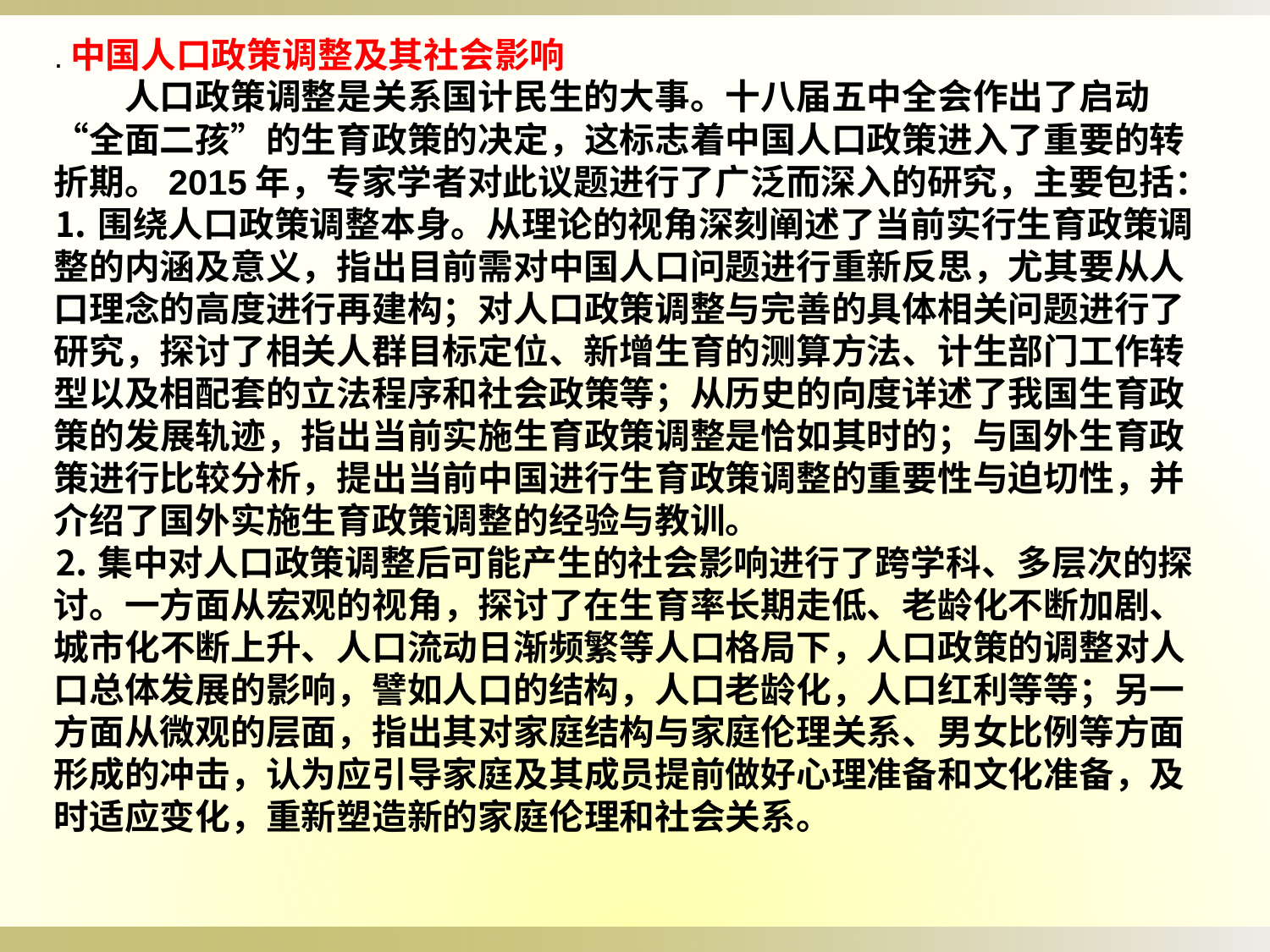

.中国人口政策调整及其社会影响
　　人口政策调整是关系国计民生的大事。十八届五中全会作出了启动“全面二孩”的生育政策的决定，这标志着中国人口政策进入了重要的转折期。2015年，专家学者对此议题进行了广泛而深入的研究，主要包括：
⒈围绕人口政策调整本身。从理论的视角深刻阐述了当前实行生育政策调整的内涵及意义，指出目前需对中国人口问题进行重新反思，尤其要从人口理念的高度进行再建构；对人口政策调整与完善的具体相关问题进行了研究，探讨了相关人群目标定位、新增生育的测算方法、计生部门工作转型以及相配套的立法程序和社会政策等；从历史的向度详述了我国生育政策的发展轨迹，指出当前实施生育政策调整是恰如其时的；与国外生育政策进行比较分析，提出当前中国进行生育政策调整的重要性与迫切性，并介绍了国外实施生育政策调整的经验与教训。
⒉集中对人口政策调整后可能产生的社会影响进行了跨学科、多层次的探讨。一方面从宏观的视角，探讨了在生育率长期走低、老龄化不断加剧、城市化不断上升、人口流动日渐频繁等人口格局下，人口政策的调整对人口总体发展的影响，譬如人口的结构，人口老龄化，人口红利等等；另一方面从微观的层面，指出其对家庭结构与家庭伦理关系、男女比例等方面形成的冲击，认为应引导家庭及其成员提前做好心理准备和文化准备，及时适应变化，重新塑造新的家庭伦理和社会关系。